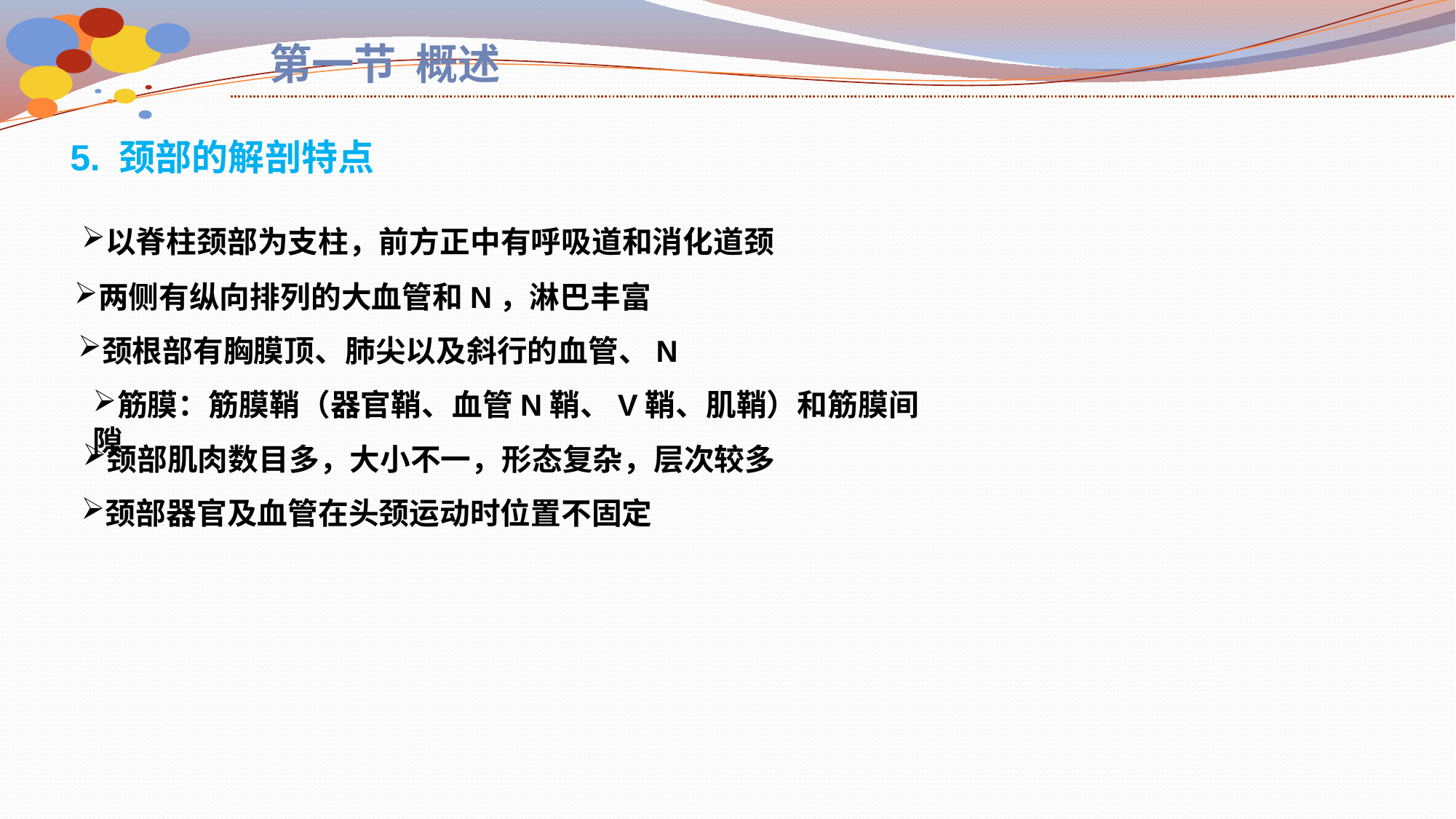

第一节  概述
5. 颈部的解剖特点
以脊柱颈部为支柱，前方正中有呼吸道和消化道颈
两侧有纵向排列的大血管和N，淋巴丰富
颈根部有胸膜顶、肺尖以及斜行的血管、N
筋膜：筋膜鞘（器官鞘、血管N鞘、V鞘、肌鞘）和筋膜间隙
颈部肌肉数目多，大小不一，形态复杂，层次较多
颈部器官及血管在头颈运动时位置不固定